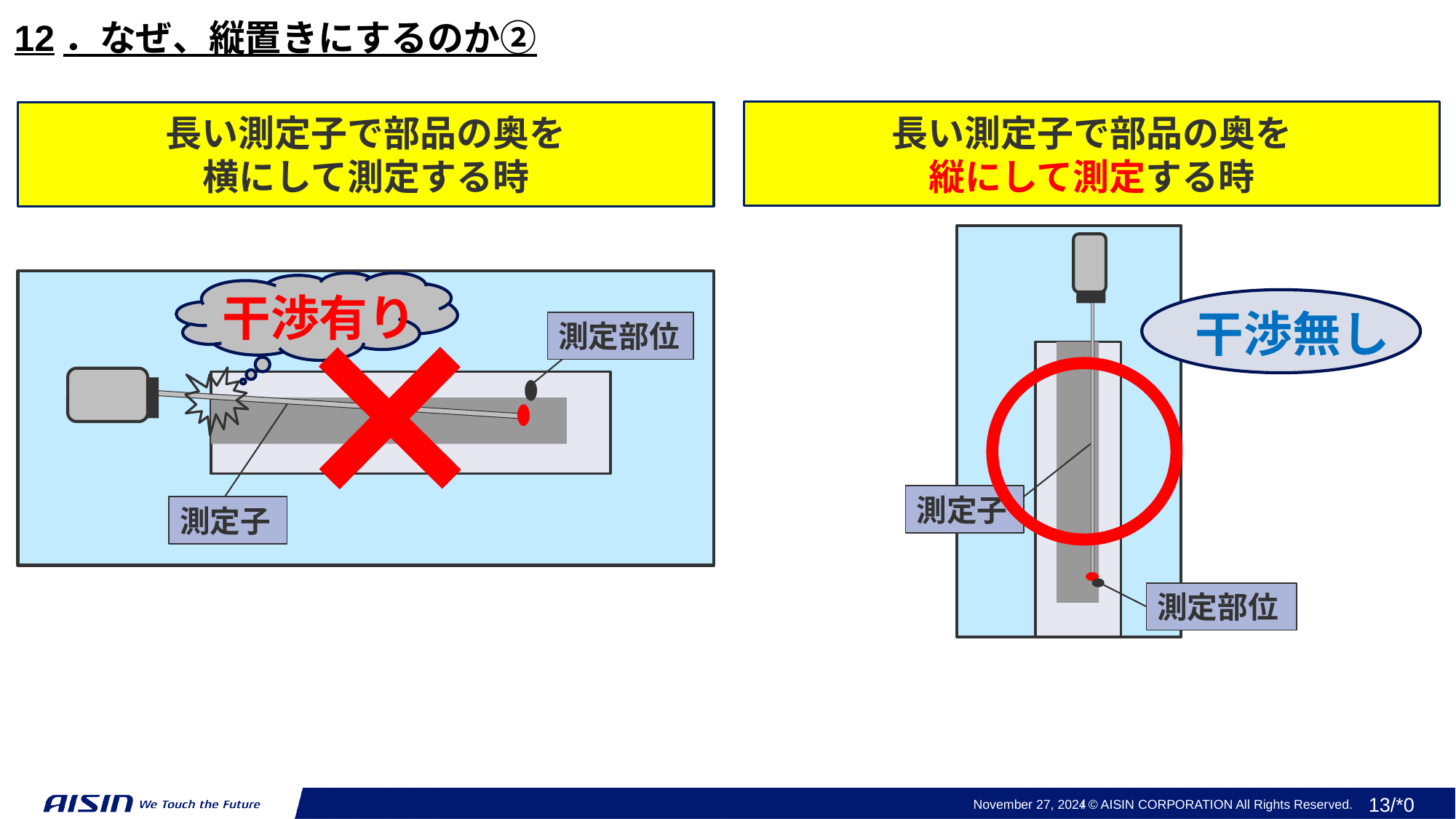

12．なぜ、縦置きにするのか②
長い測定子で部品の奥を
縦にして測定する時
長い測定子で部品の奥を
横にして測定する時

測定子

測定部位

測定部位

測定子

干渉有り

干渉無し

November 27, 2024